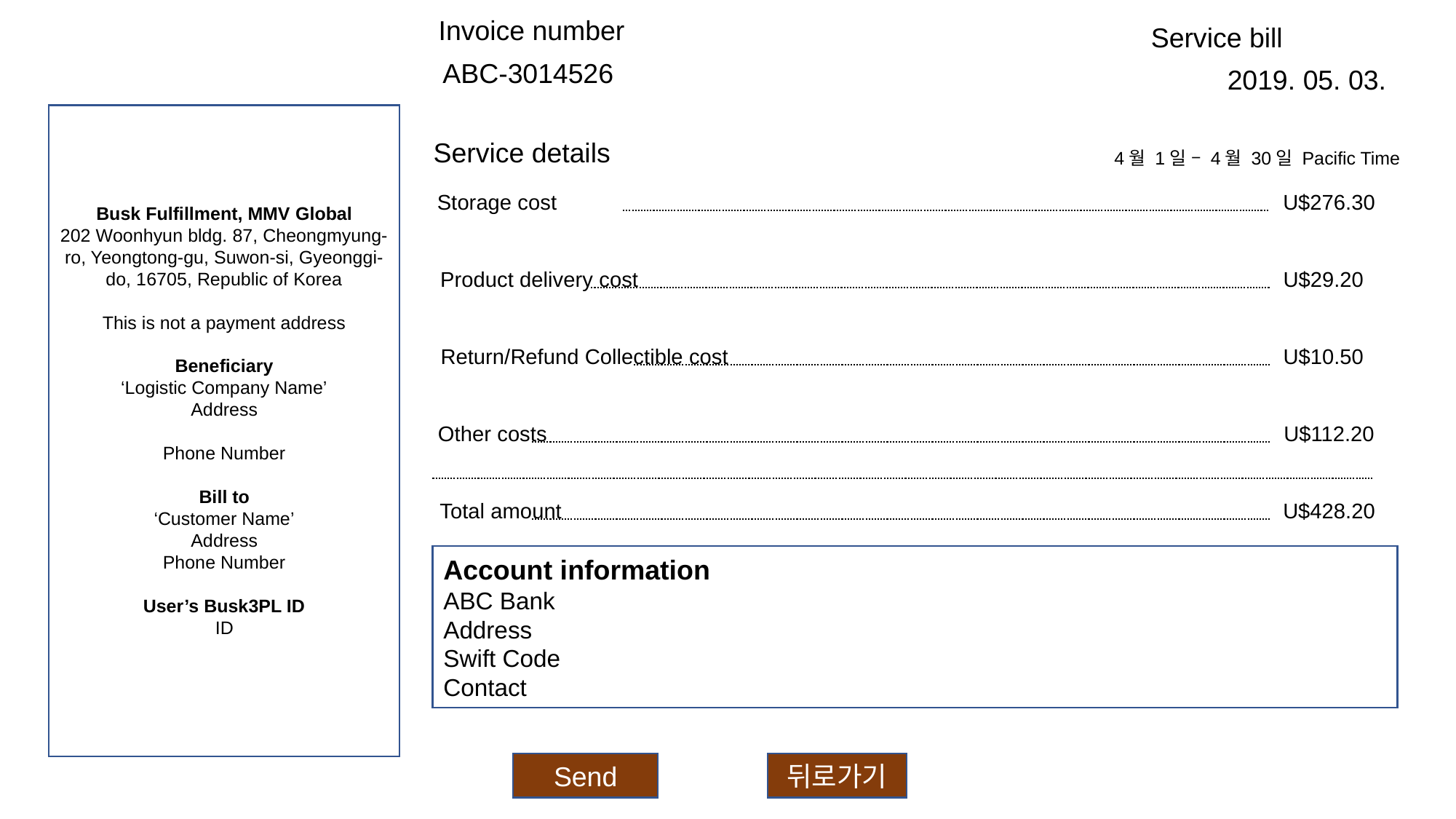

Invoice number
Service bill
ABC-3014526
2019. 05. 03.
Busk Fulfillment, MMV Global
202 Woonhyun bldg. 87, Cheongmyung-ro, Yeongtong-gu, Suwon-si, Gyeonggi-do, 16705, Republic of Korea

This is not a payment address

Beneficiary
‘Logistic Company Name’
Address

Phone Number

Bill to
‘Customer Name’
Address
Phone Number

User’s Busk3PL ID
ID

Service details
4월 1일 – 4월 30일 Pacific Time
Storage cost
U$276.30
Product delivery cost
U$29.20
Return/Refund Collectible cost
U$10.50
Other costs
U$112.20
Total amount
U$428.20
Account information
ABC Bank
Address
Swift Code
Contact
Send
뒤로가기